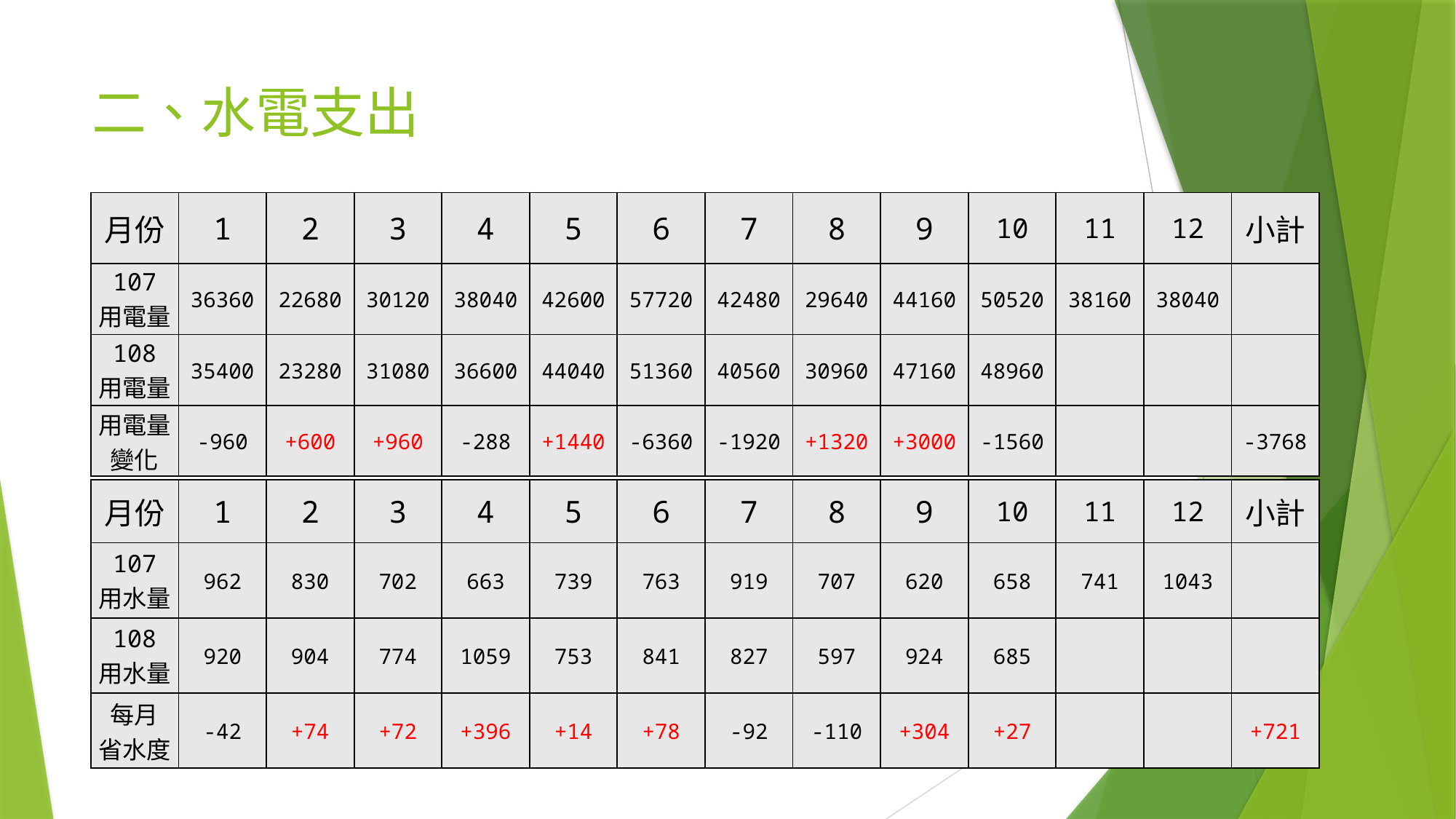

# 二、水電支出
| 月份 | 1 | 2 | 3 | 4 | 5 | 6 | 7 | 8 | 9 | 10 | 11 | 12 | 小計 |
| --- | --- | --- | --- | --- | --- | --- | --- | --- | --- | --- | --- | --- | --- |
| 107 用電量 | 36360 | 22680 | 30120 | 38040 | 42600 | 57720 | 42480 | 29640 | 44160 | 50520 | 38160 | 38040 |  |
| 108 用電量 | 35400 | 23280 | 31080 | 36600 | 44040 | 51360 | 40560 | 30960 | 47160 | 48960 |  |  |  |
| 用電量 變化 | -960 | +600 | +960 | -288 | +1440 | -6360 | -1920 | +1320 | +3000 | -1560 |  |  | -3768 |

| 月份 | 1 | 2 | 3 | 4 | 5 | 6 | 7 | 8 | 9 | 10 | 11 | 12 | 小計 |
| --- | --- | --- | --- | --- | --- | --- | --- | --- | --- | --- | --- | --- | --- |
| 107 用水量 | 962 | 830 | 702 | 663 | 739 | 763 | 919 | 707 | 620 | 658 | 741 | 1043 |  |
| 108 用水量 | 920 | 904 | 774 | 1059 | 753 | 841 | 827 | 597 | 924 | 685 |  |  |  |
| 每月 省水度 | -42 | +74 | +72 | +396 | +14 | +78 | -92 | -110 | +304 | +27 |  |  | +721 |